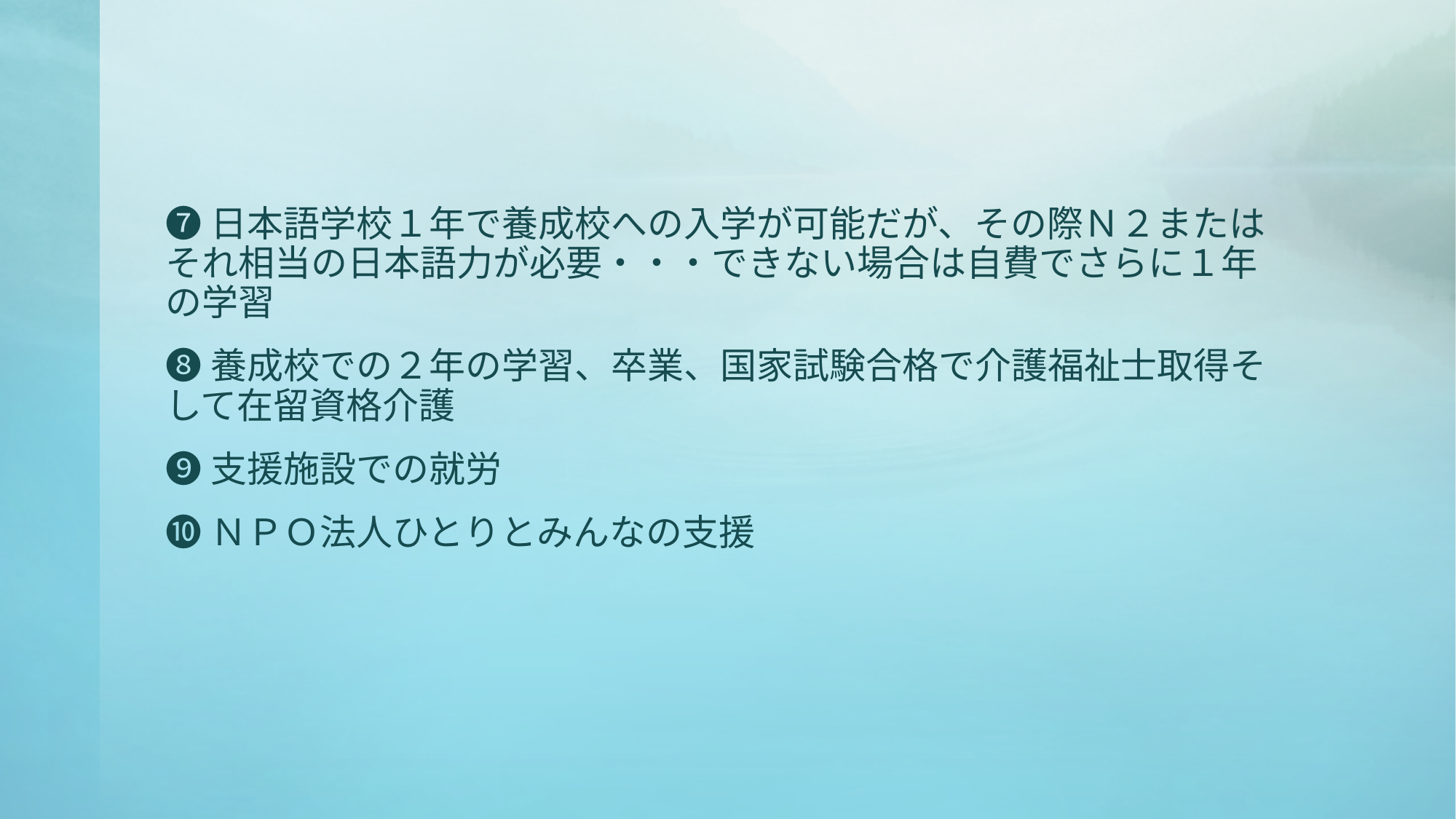

#
❼日本語学校１年で養成校への入学が可能だが、その際Ｎ２またはそれ相当の日本語力が必要・・・できない場合は自費でさらに１年の学習
❽養成校での２年の学習、卒業、国家試験合格で介護福祉士取得そして在留資格介護
❾支援施設での就労
❿ＮＰＯ法人ひとりとみんなの支援